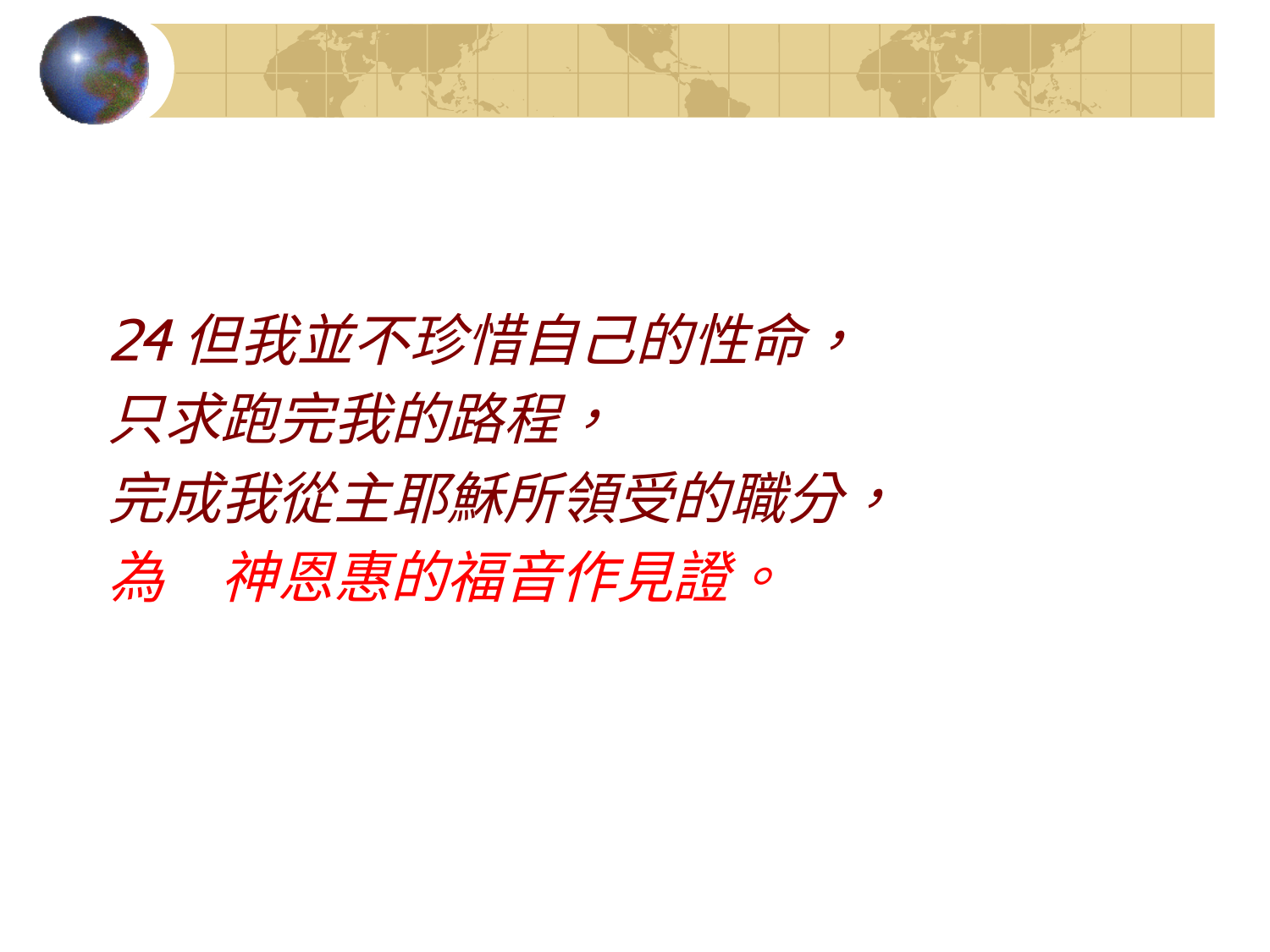

#
24但我並不珍惜自己的性命，
只求跑完我的路程，
完成我從主耶穌所領受的職分，
為　神恩惠的福音作見證。